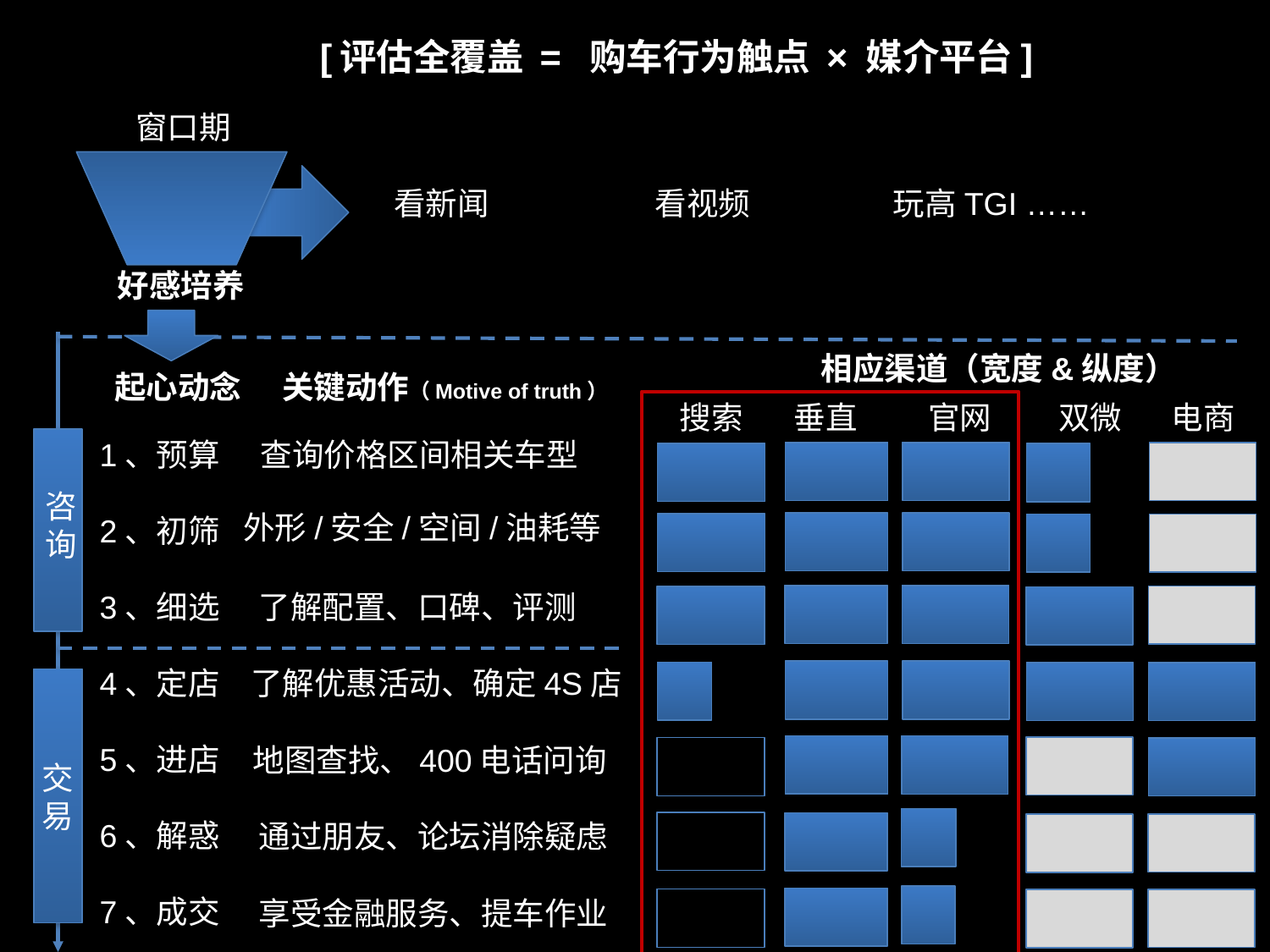

[评估全覆盖 =  购车行为触点 × 媒介平台]
窗口期

看新闻
玩高TGI ……
看视频
好感培养

相应渠道（宽度&纵度）
起心动念
关键动作（Motive of truth）

搜索
垂直
官网
双微
电商

1、预算

2、初筛

3、细选

4、定店

5、进店

6、解惑

7、成交
查询价格区间相关车型

咨询
外形/安全/空间/油耗等

了解配置、口碑、评测

了解优惠活动、确定4S店

地图查找、400电话问询

交易

通过朋友、论坛消除疑虑

享受金融服务、提车作业